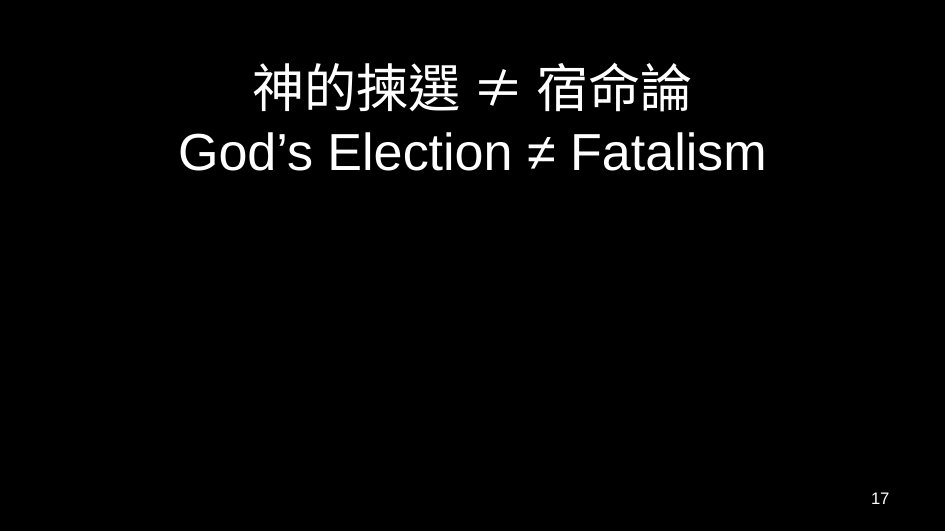

# 神的揀選 ≠ 宿命論 God’s Election ≠ Fatalism
17